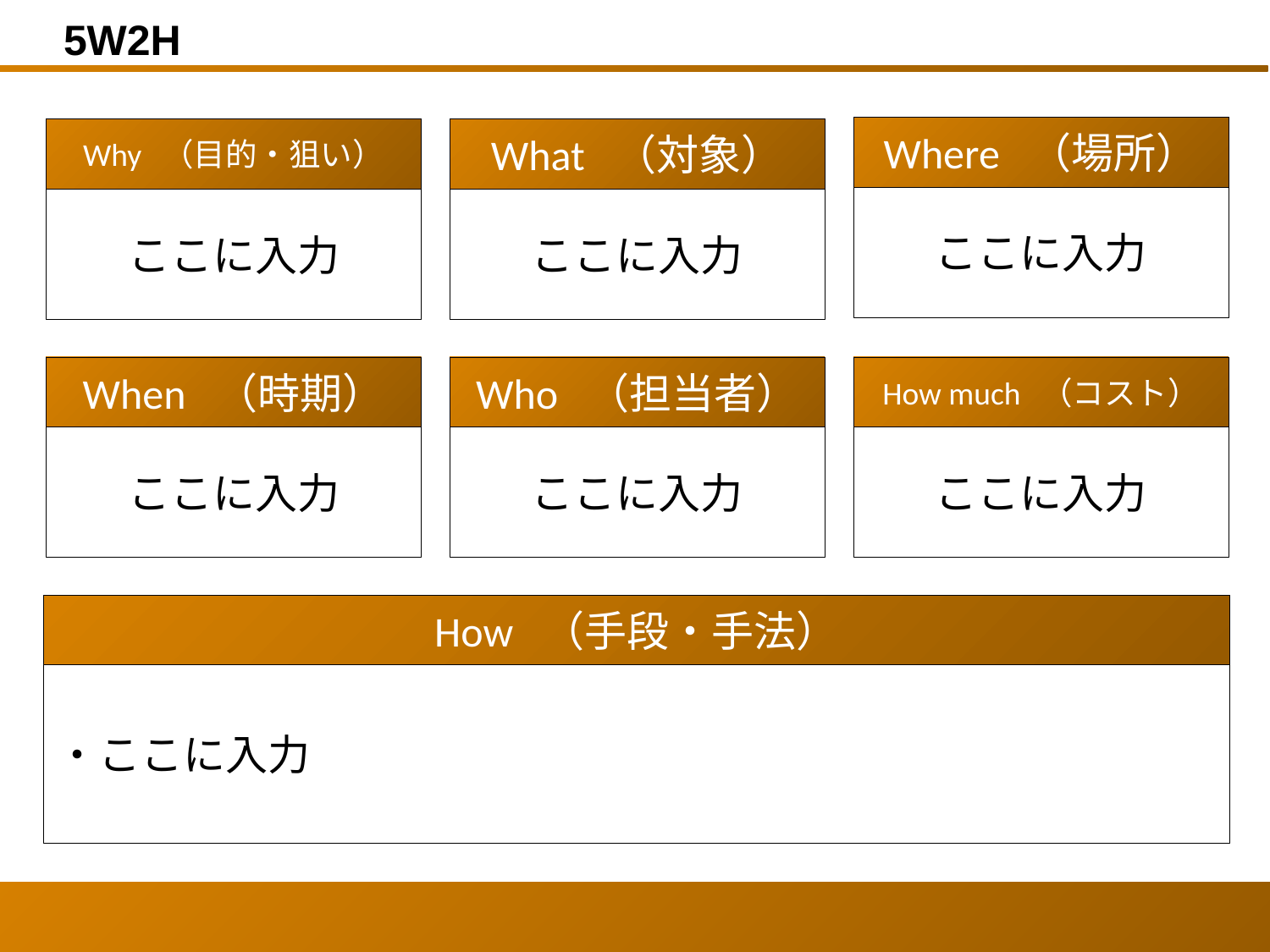

5W2H

Where  （場所）
Why  （目的・狙い）
What  （対象）
ここに入力
ここに入力
ここに入力
When  （時期）
Who  （担当者）
How much  （コスト）
ここに入力
ここに入力
ここに入力
How  （手段・手法）
・ここに入力